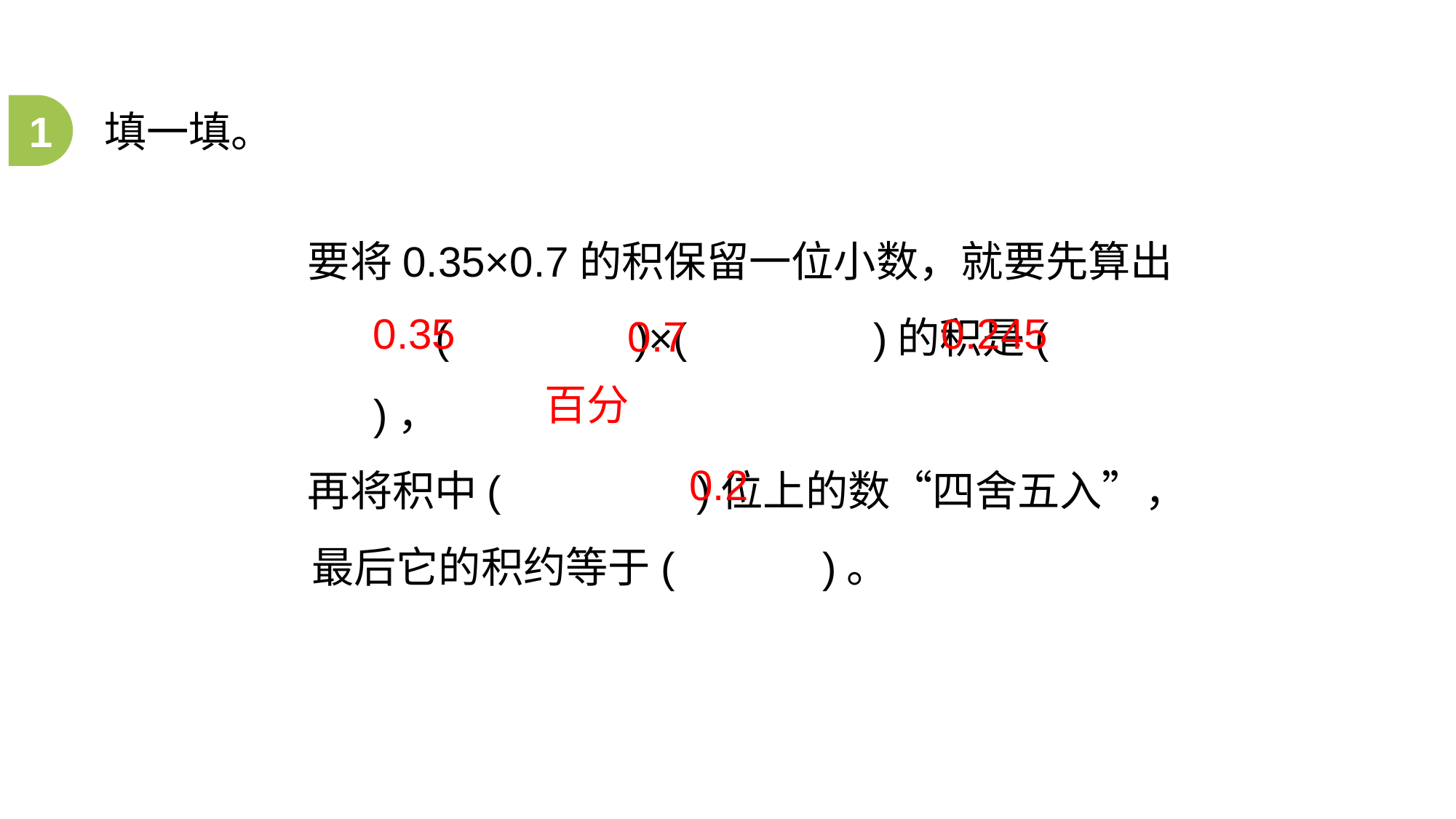

1
填一填。
   要将0.35×0.7的积保留一位小数，就要先算出             (　　    　)×(　    　　)的积是(　　     　)，
   再将积中(　　     　)位上的数“四舍五入”，最后它的积约等于(　　　)。

0.35
0.245
0.7
百分
0.2